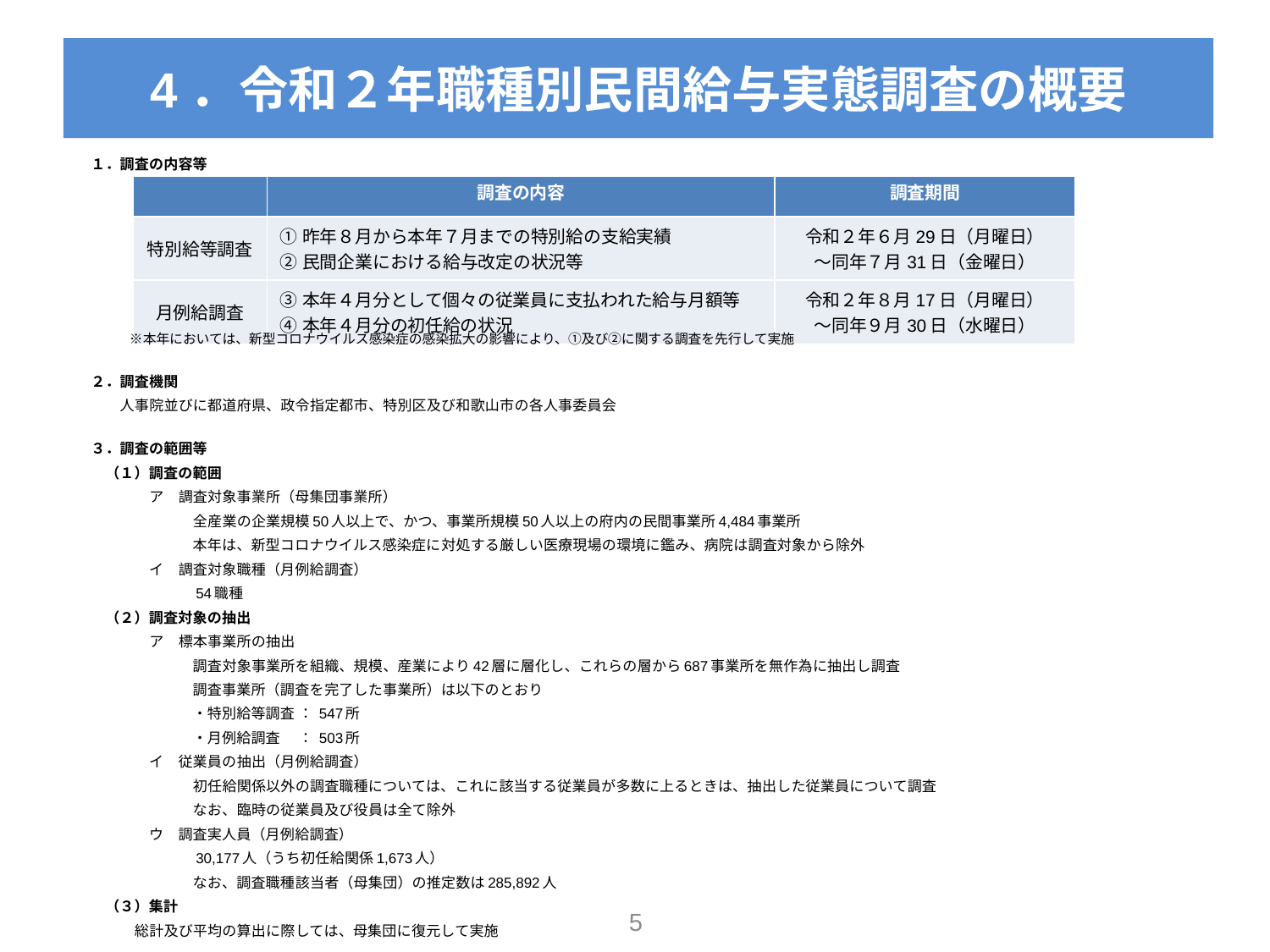

4．令和２年職種別民間給与実態調査の概要
　１．調査の内容等

　　　　※本年においては、新型コロナウイルス感染症の感染拡大の影響により、①及び②に関する調査を先行して実施

　２．調査機関
　　　人事院並びに都道府県、政令指定都市、特別区及び和歌山市の各人事委員会

　３．調査の範囲等
　　（１）調査の範囲
　　　　　ア　調査対象事業所（母集団事業所）
　　　　　　　　全産業の企業規模50人以上で、かつ、事業所規模50人以上の府内の民間事業所4,484事業所
　　　　　　　　本年は、新型コロナウイルス感染症に対処する厳しい医療現場の環境に鑑み、病院は調査対象から除外
　　　　　イ　調査対象職種（月例給調査）
　　　　　　　　54職種
　　（２）調査対象の抽出
　　　　　ア　標本事業所の抽出
　　　　　　　　調査対象事業所を組織、規模、産業により42層に層化し、これらの層から687事業所を無作為に抽出し調査
　　　　　　　　調査事業所（調査を完了した事業所）は以下のとおり
　　　　　　　　・特別給等調査 ： 547所
　　　　　　　　・月例給調査　 ： 503所
　　　　　イ　従業員の抽出（月例給調査）
　　　　　　　　初任給関係以外の調査職種については、これに該当する従業員が多数に上るときは、抽出した従業員について調査
　　　　　　　　なお、臨時の従業員及び役員は全て除外
　　　　　ウ　調査実人員（月例給調査）
　　　　　　　　30,177人（うち初任給関係1,673人）
　　　　　　　　なお、調査職種該当者（母集団）の推定数は285,892人
　　（３）集計
　　　　総計及び平均の算出に際しては、母集団に復元して実施
|  | 調査の内容 | 調査期間 |
| --- | --- | --- |
| 特別給等調査 | ①昨年８月から本年７月までの特別給の支給実績 ②民間企業における給与改定の状況等 | 令和２年６月29日（月曜日） ～同年７月31日（金曜日） |
| 月例給調査 | ③本年４月分として個々の従業員に支払われた給与月額等 ④本年４月分の初任給の状況 | 令和２年８月17日（月曜日） ～同年９月30日（水曜日） |

5